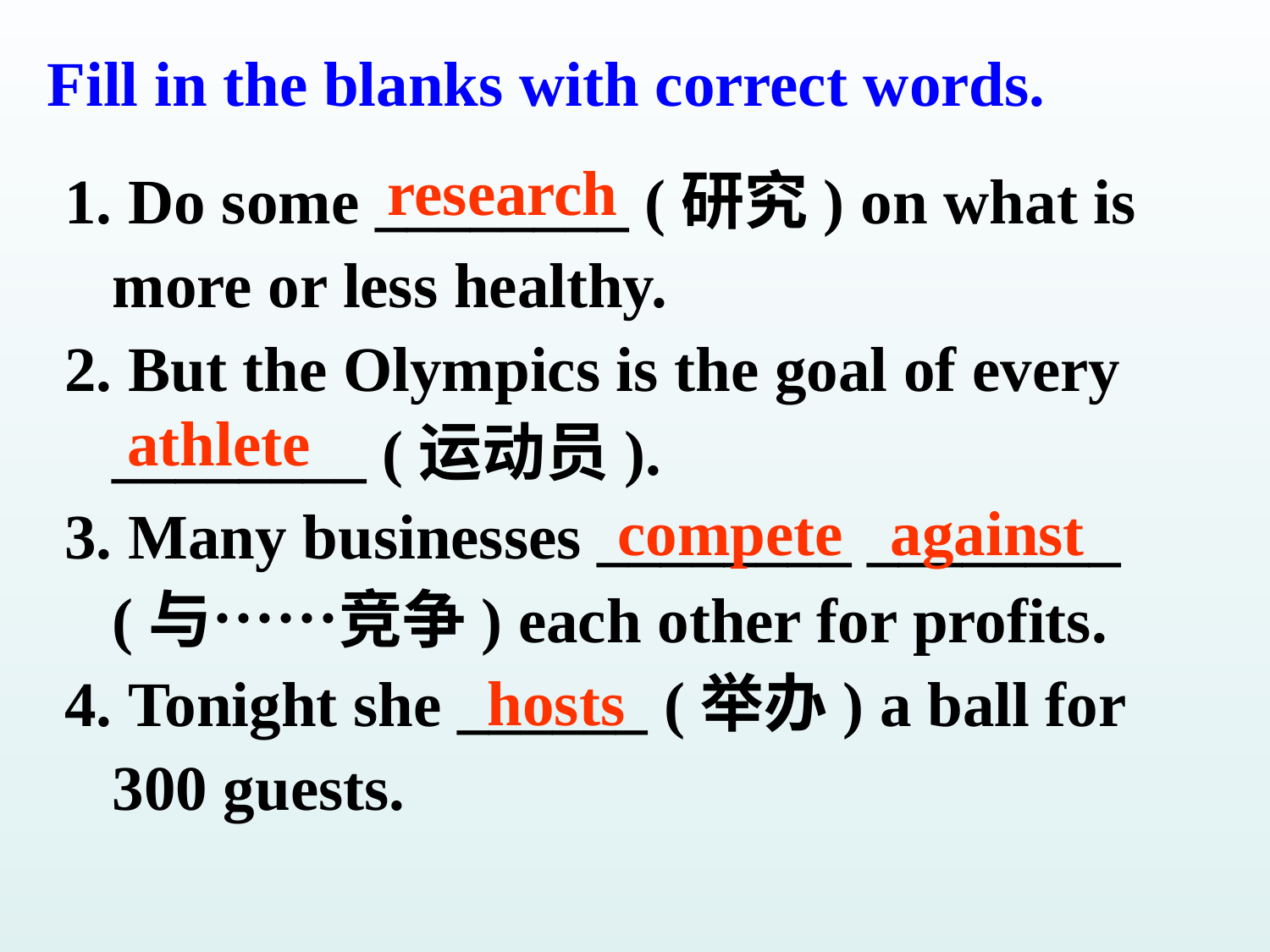

Fill in the blanks with correct words.
research
 Do some ________ (研究) on what is more or less healthy.
 But the Olympics is the goal of every ________ (运动员).
 Many businesses ________ ________ (与……竞争) each other for profits.
 Tonight she ______ (举办) a ball for 300 guests.
athlete
compete   against
hosts